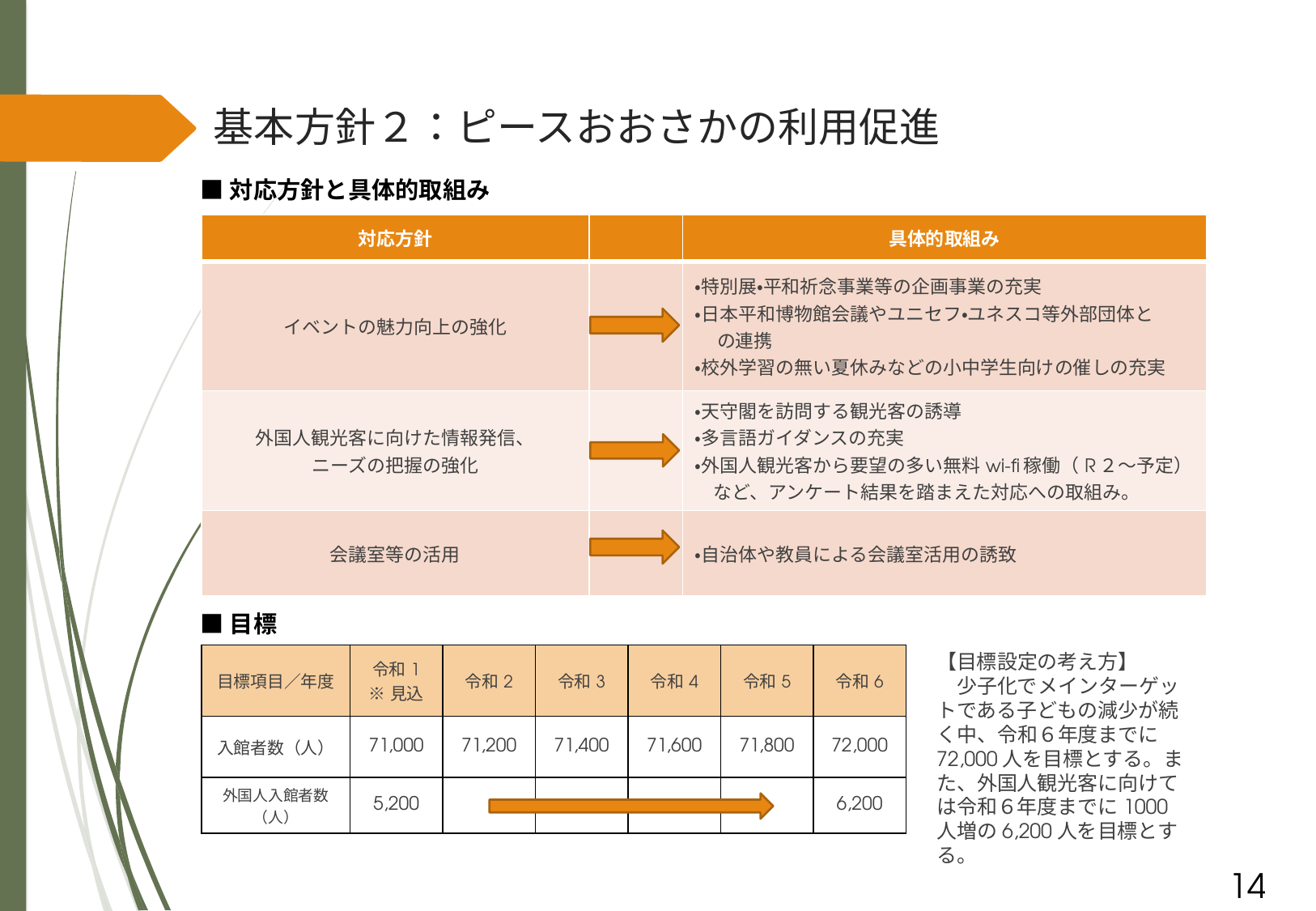

# 基本方針２：ピースおおさかの利用促進
■対応方針と具体的取組み
| 対応方針 |  | 具体的取組み |
| --- | --- | --- |
| イベントの魅力向上の強化 |  | ・特別展・平和祈念事業等の企画事業の充実 ・日本平和博物館会議やユニセフ・ユネスコ等外部団体と の連携 ・校外学習の無い夏休みなどの小中学生向けの催しの充実 |
| 外国人観光客に向けた情報発信、 ニーズの把握の強化 |  | ・天守閣を訪問する観光客の誘導 ・多言語ガイダンスの充実 ・外国人観光客から要望の多い無料wi-fi稼働（R２～予定） 　など、アンケート結果を踏まえた対応への取組み。 |
| 会議室等の活用 |  | ・自治体や教員による会議室活用の誘致 |

■目標
【目標設定の考え方】
　少子化でメインターゲットである子どもの減少が続く中、令和６年度までに72,000人を目標とする。また、外国人観光客に向けては令和６年度までに1000人増の6,200人を目標とする。
| 目標項目／年度 | 令和1 ※見込 | 令和2 | 令和3 | 令和4 | 令和5 | 令和6 |
| --- | --- | --- | --- | --- | --- | --- |
| 入館者数（人） | 71,000 | 71,200 | 71,400 | 71,600 | 71,800 | 72,000 |
| 外国人入館者数（人） | 5,200 |  |  |  |  | 6,200 |

14